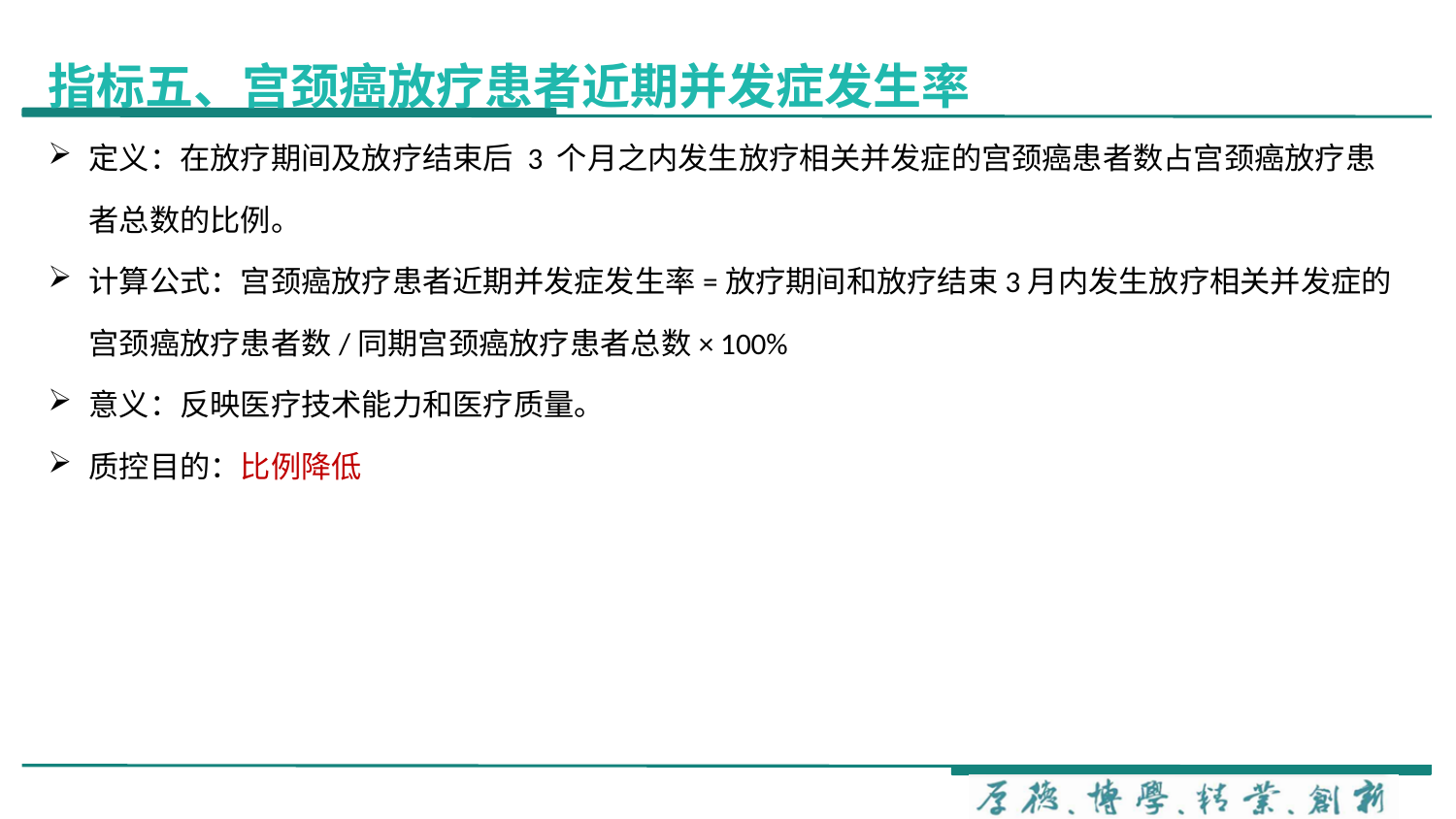

指标五、宫颈癌放疗患者近期并发症发生率
定义：在放疗期间及放疗结束后 3 个月之内发生放疗相关并发症的宫颈癌患者数占宫颈癌放疗患者总数的比例。
计算公式：宫颈癌放疗患者近期并发症发生率=放疗期间和放疗结束3月内发生放疗相关并发症的宫颈癌放疗患者数/同期宫颈癌放疗患者总数× 100%
意义：反映医疗技术能力和医疗质量。
质控目的：比例降低